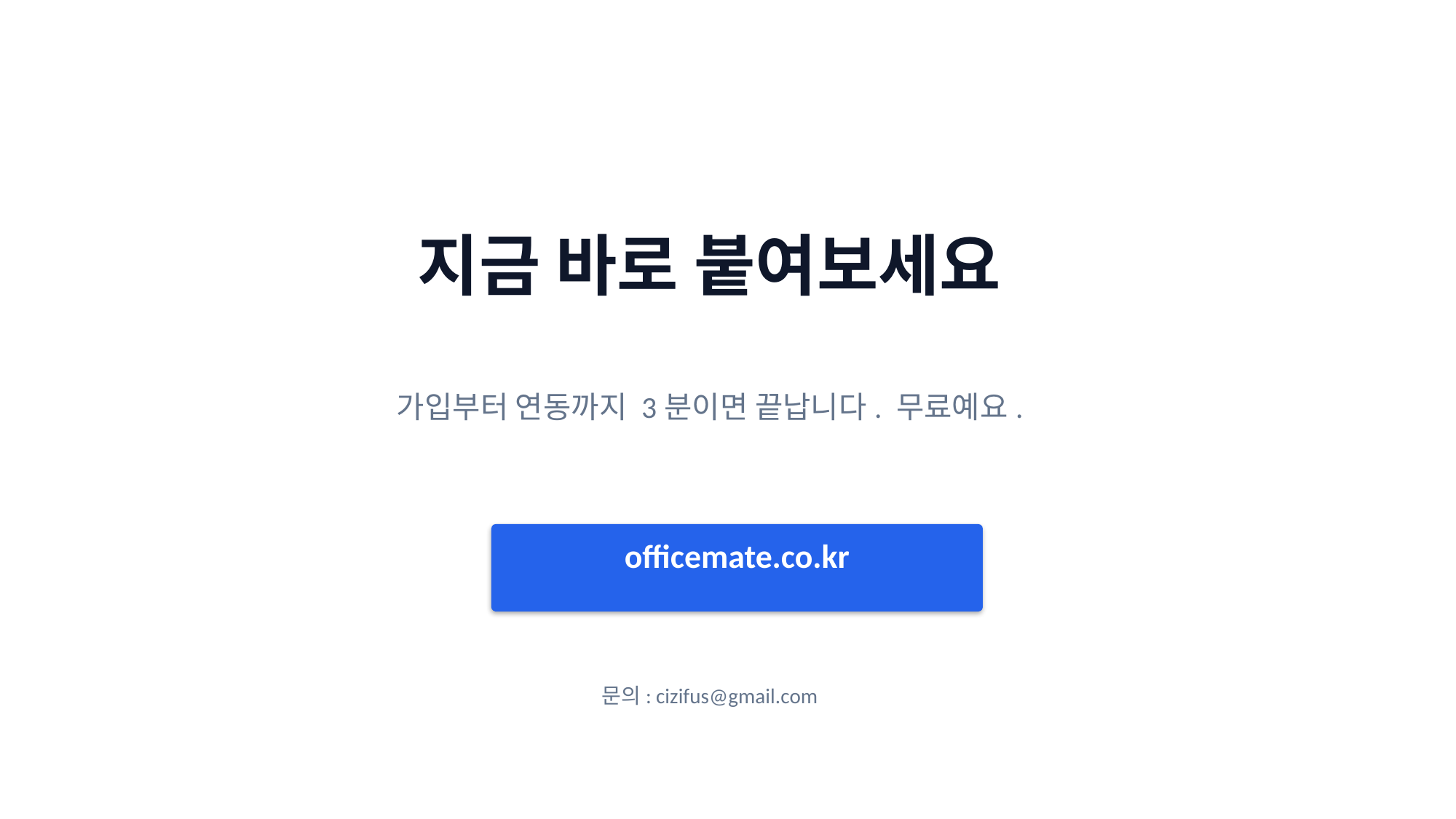

지금 바로 붙여보세요
가입부터 연동까지 3분이면 끝납니다. 무료예요.

officemate.co.kr
문의: cizifus@gmail.com